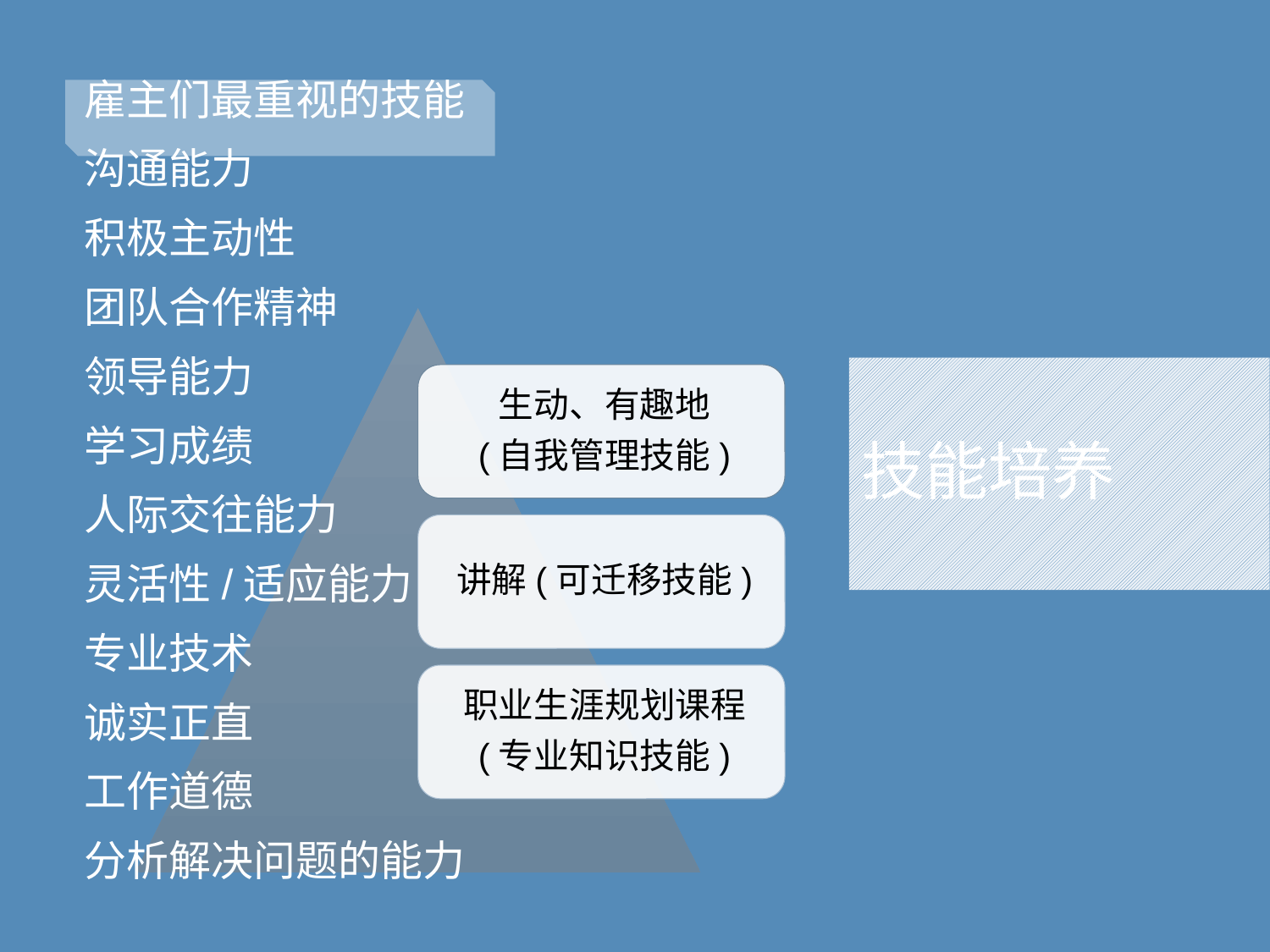

雇主们最重视的技能
沟通能力
积极主动性
团队合作精神
领导能力
学习成绩
人际交往能力
灵活性/适应能力
专业技术
诚实正直
工作道德
分析解决问题的能力

生动、有趣地
(自我管理技能)
讲解(可迁移技能)
职业生涯规划课程
(专业知识技能)
# 技能培养